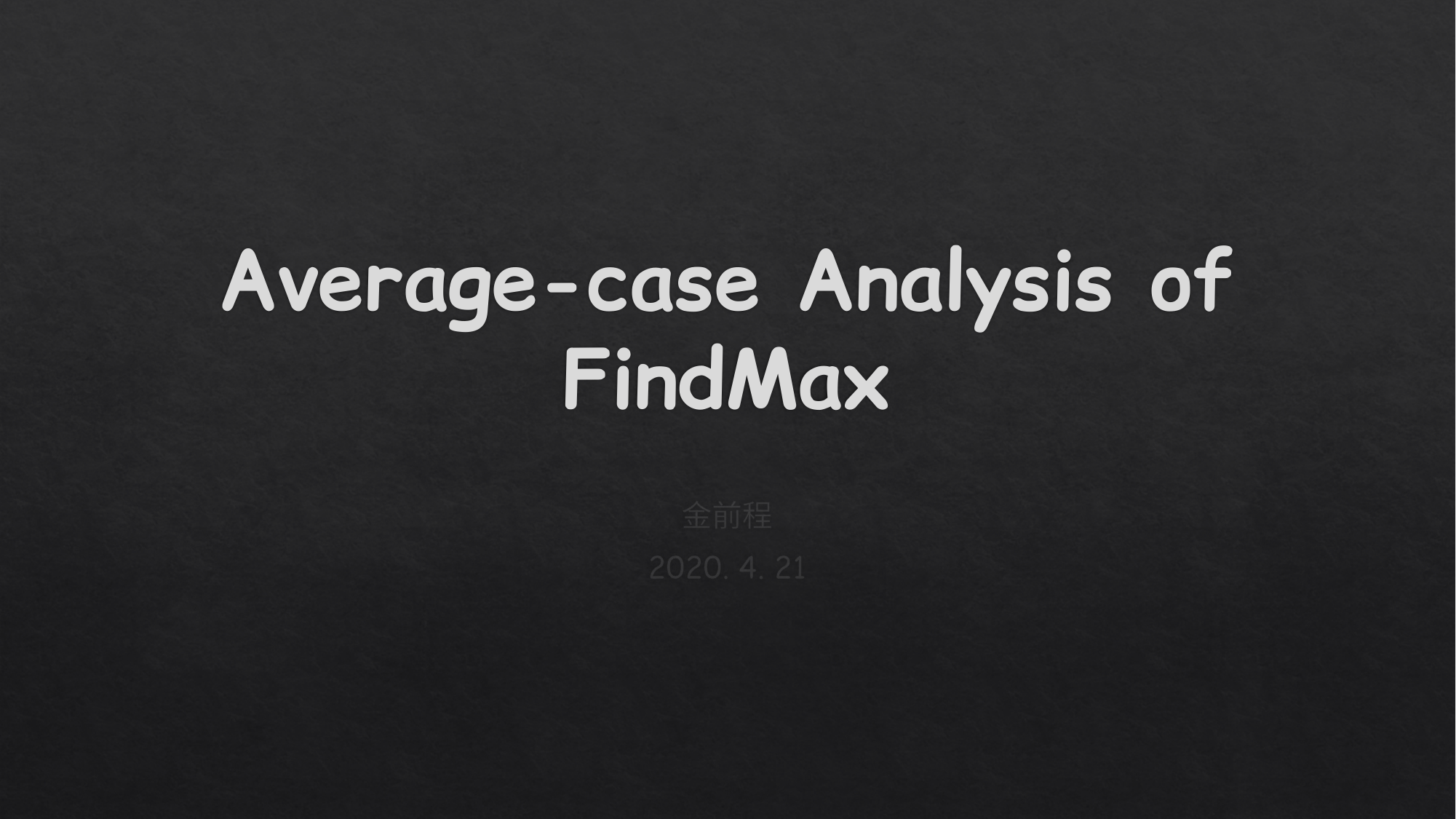

# Average-case Analysis of FindMax
金前程
2020. 4. 21